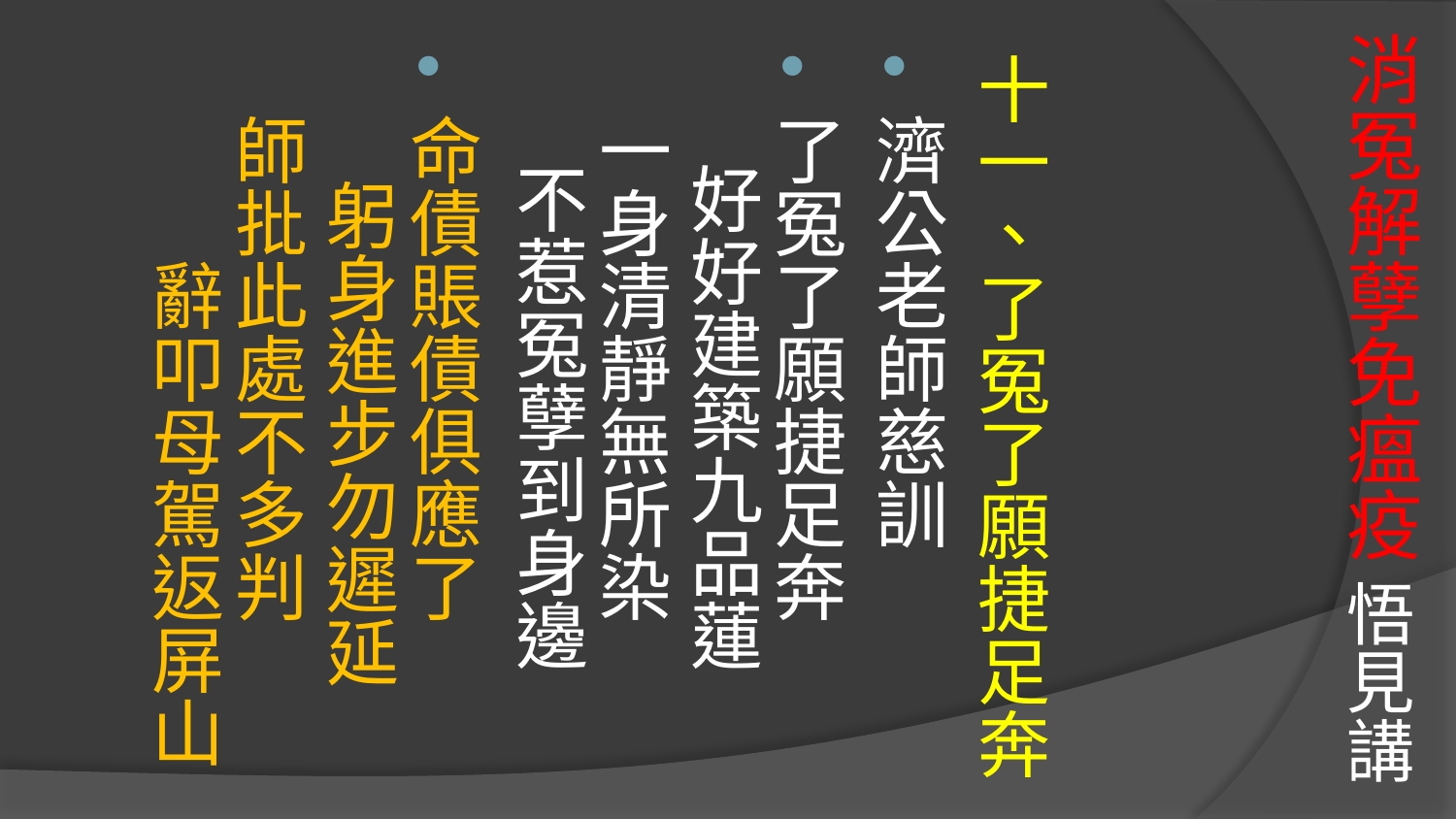

# 消冤解孽免瘟疫 悟見講
十一、了冤了願捷足奔
濟公老師慈訓
了冤了願捷足奔              好好建築九品蓮 
一身清靜無所染              不惹冤孽到身邊
命債賬債俱應了               躬身進步勿遲延 
師批此處不多判                    辭叩母駕返屏山